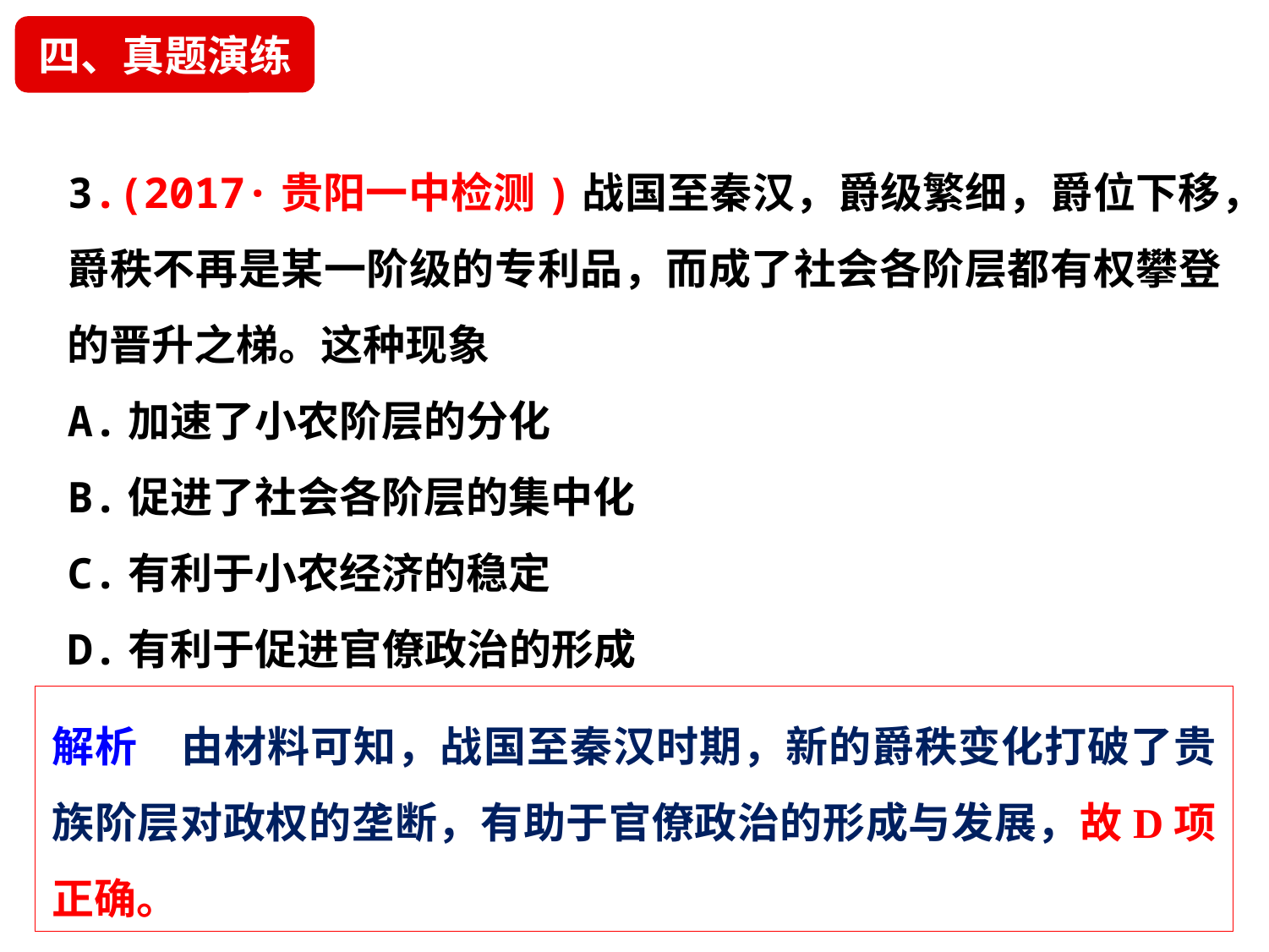

四、真题演练
3.(2017·贵阳一中检测)战国至秦汉，爵级繁细，爵位下移，爵秩不再是某一阶级的专利品，而成了社会各阶层都有权攀登的晋升之梯。这种现象
A.加速了小农阶层的分化
B.促进了社会各阶层的集中化
C.有利于小农经济的稳定
D.有利于促进官僚政治的形成
解析　由材料可知，战国至秦汉时期，新的爵秩变化打破了贵族阶层对政权的垄断，有助于官僚政治的形成与发展，故D项正确。